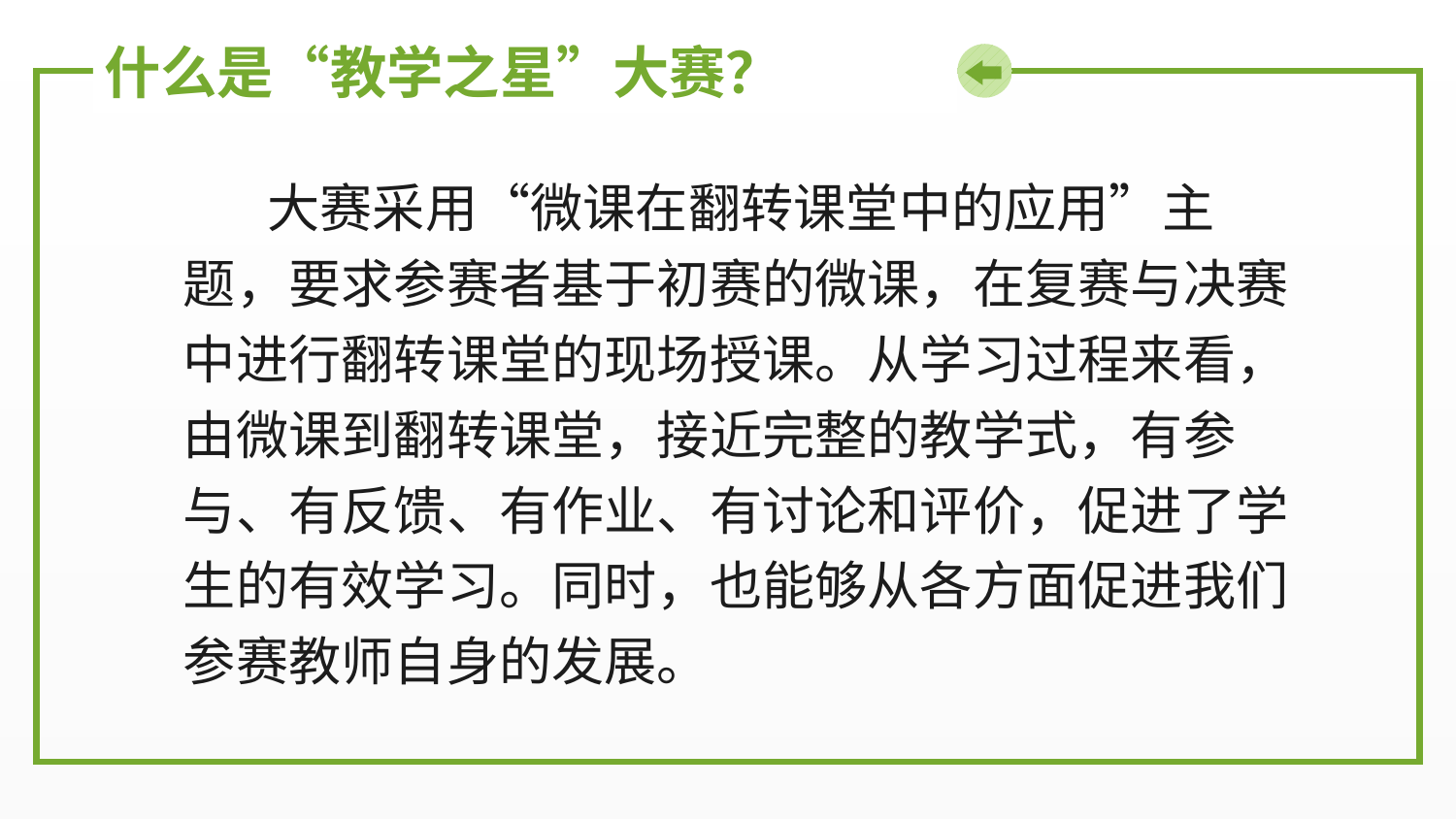

# 什么是“教学之星”大赛？
      大赛采用“微课在翻转课堂中的应用”主题，要求参赛者基于初赛的微课，在复赛与决赛中进行翻转课堂的现场授课。从学习过程来看，由微课到翻转课堂，接近完整的教学式，有参与、有反馈、有作业、有讨论和评价，促进了学生的有效学习。同时，也能够从各方面促进我们参赛教师自身的发展。